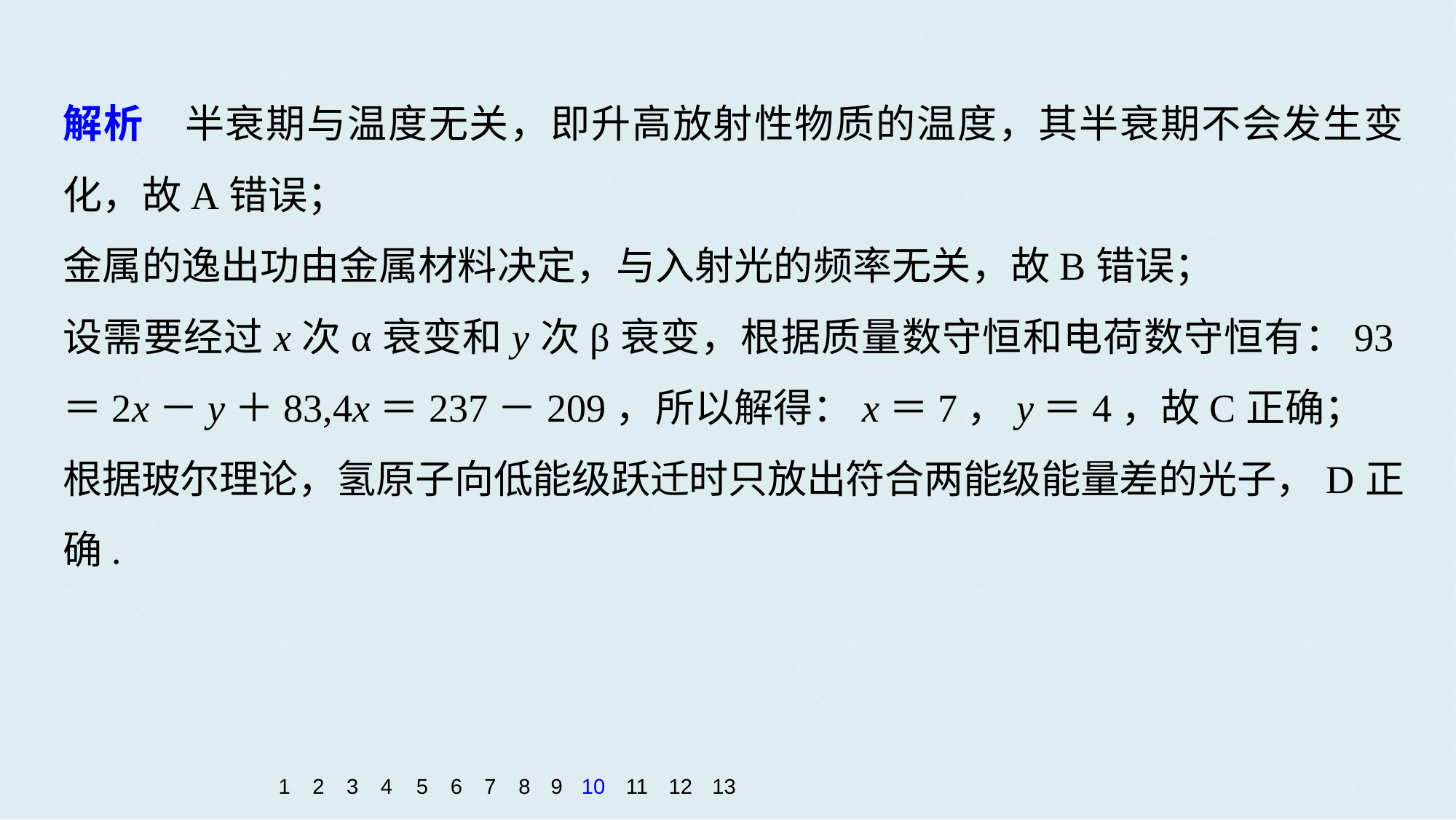

解析　半衰期与温度无关，即升高放射性物质的温度，其半衰期不会发生变化，故A错误；
金属的逸出功由金属材料决定，与入射光的频率无关，故B错误；
设需要经过x次α衰变和y次β衰变，根据质量数守恒和电荷数守恒有：93＝2x－y＋83,4x＝237－209，所以解得：x＝7，y＝4，故C正确；
根据玻尔理论，氢原子向低能级跃迁时只放出符合两能级能量差的光子，D正确.
1
2
3
4
5
6
7
8
9
10
11
12
13